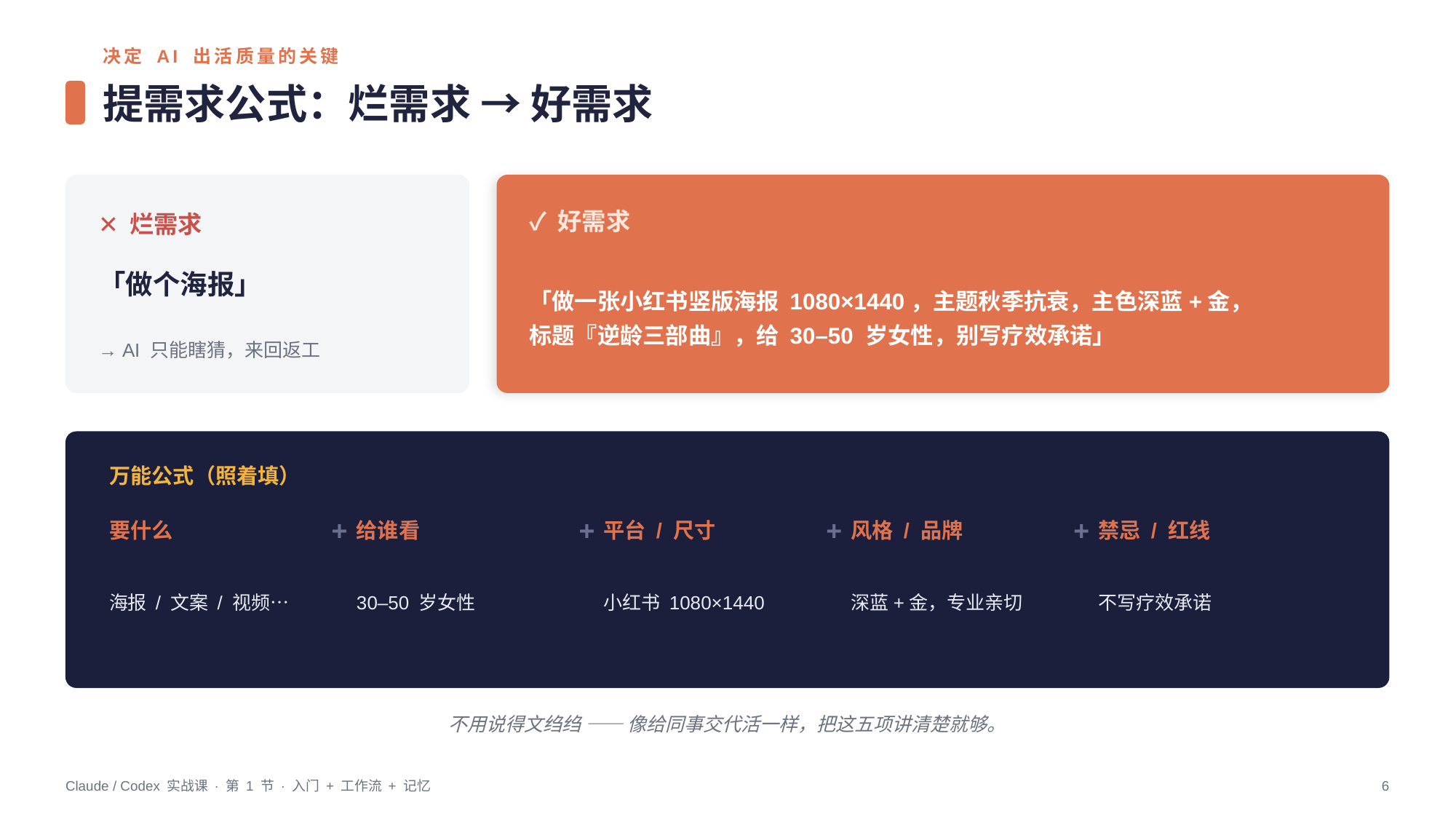

决定 AI 出活质量的关键
提需求公式：烂需求 → 好需求

✓ 好需求
✕ 烂需求
「做一张小红书竖版海报 1080×1440，主题秋季抗衰，主色深蓝+金，
标题『逆龄三部曲』，给 30–50 岁女性，别写疗效承诺」
「做个海报」
→ AI 只能瞎猜，来回返工

万能公式（照着填）
要什么
+
给谁看
+
平台 / 尺寸
+
风格 / 品牌
+
禁忌 / 红线
海报 / 文案 / 视频…
30–50 岁女性
小红书 1080×1440
深蓝+金，专业亲切
不写疗效承诺
不用说得文绉绉 —— 像给同事交代活一样，把这五项讲清楚就够。
Claude / Codex 实战课 · 第 1 节 · 入门 + 工作流 + 记忆
6